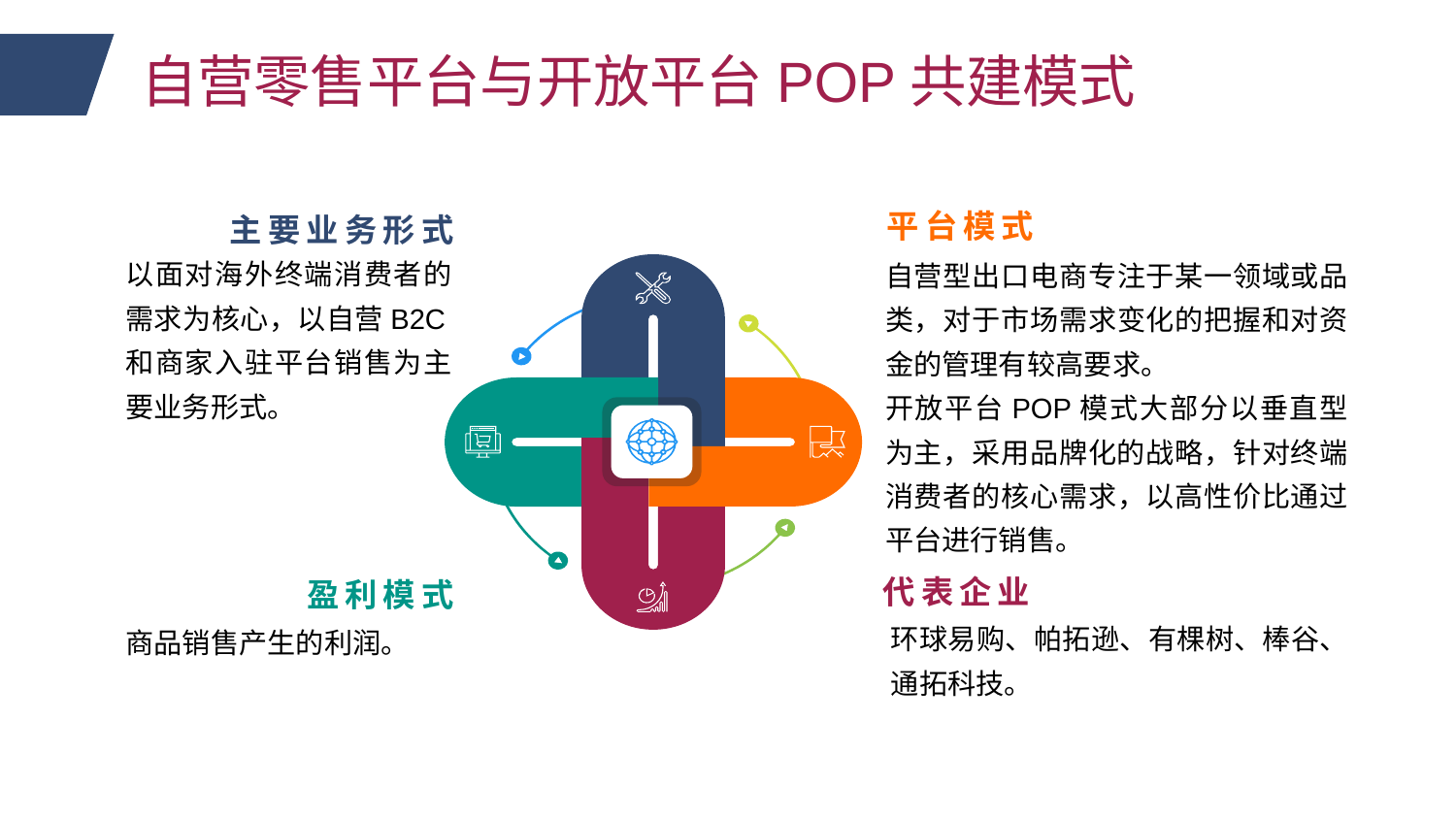

自营零售平台与开放平台POP共建模式
平台模式
主要业务形式
以面对海外终端消费者的需求为核心，以自营B2C和商家入驻平台销售为主要业务形式。
自营型出口电商专注于某一领域或品类，对于市场需求变化的把握和对资金的管理有较高要求。
开放平台POP模式大部分以垂直型为主，采用品牌化的战略，针对终端消费者的核心需求，以高性价比通过平台进行销售。

代表企业
盈利模式
环球易购、帕拓逊、有棵树、棒谷、通拓科技。
商品销售产生的利润。